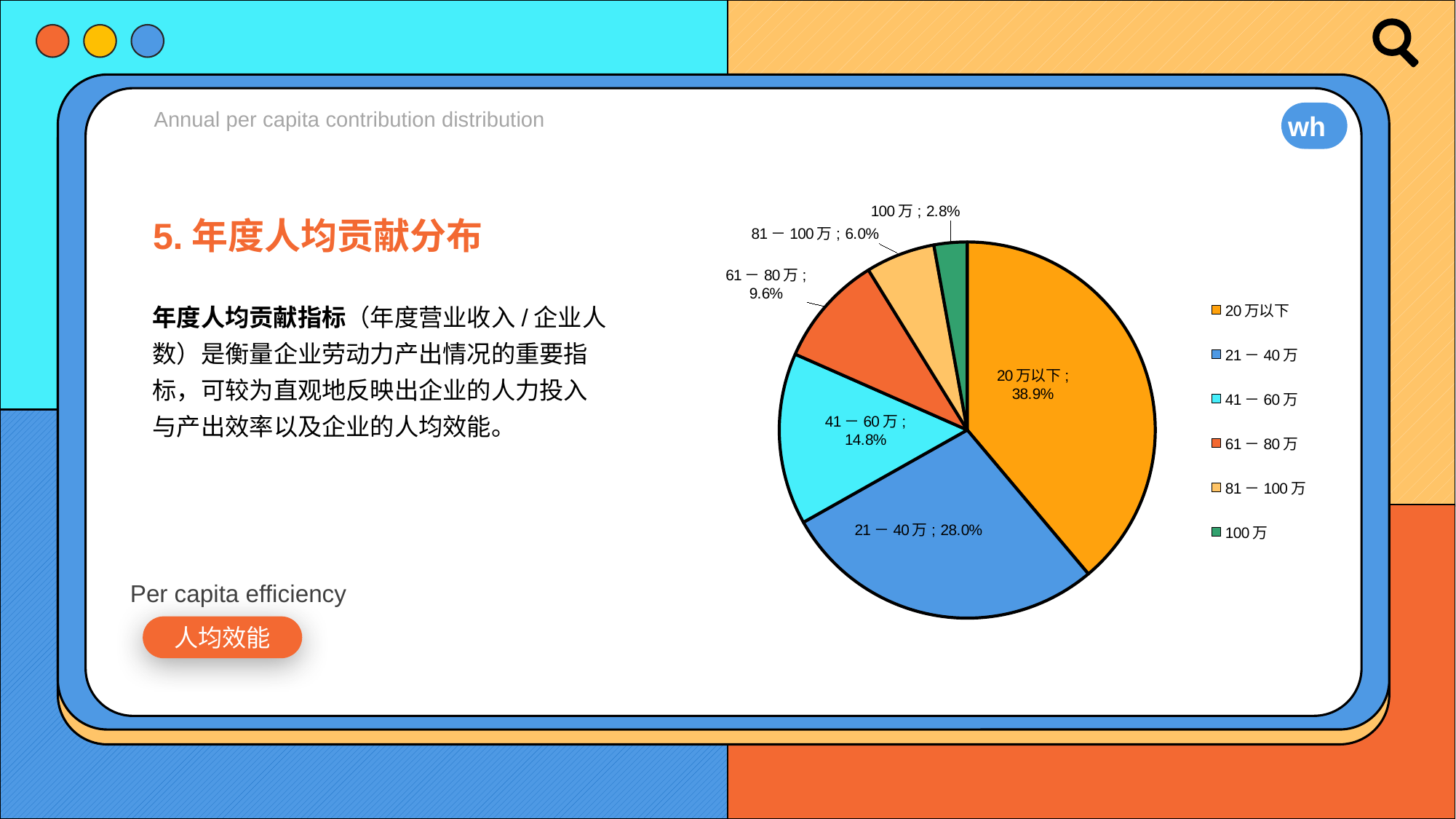

### Chart

| Category |
|---|
Annual per capita contribution distribution

whsia

### Chart

| Category |
|---|

### Chart

| Category |  |
|---|---|
| 20万以下 | 0.38860103626943004 |
| 21－40万 | 0.27979274611398963 |
| 41－60万 | 0.14766839378238342 |
| 61－80万 | 0.09585492227979275 |
| 81－100万 | 0.05958549222797927 |
| 100万 | 0.02849740932642487 |
5.年度人均贡献分布
年度人均贡献指标（年度营业收入/企业人数）是衡量企业劳动力产出情况的重要指标，可较为直观地反映出企业的人力投入与产出效率以及企业的人均效能。
Per capita efficiency
人均效能